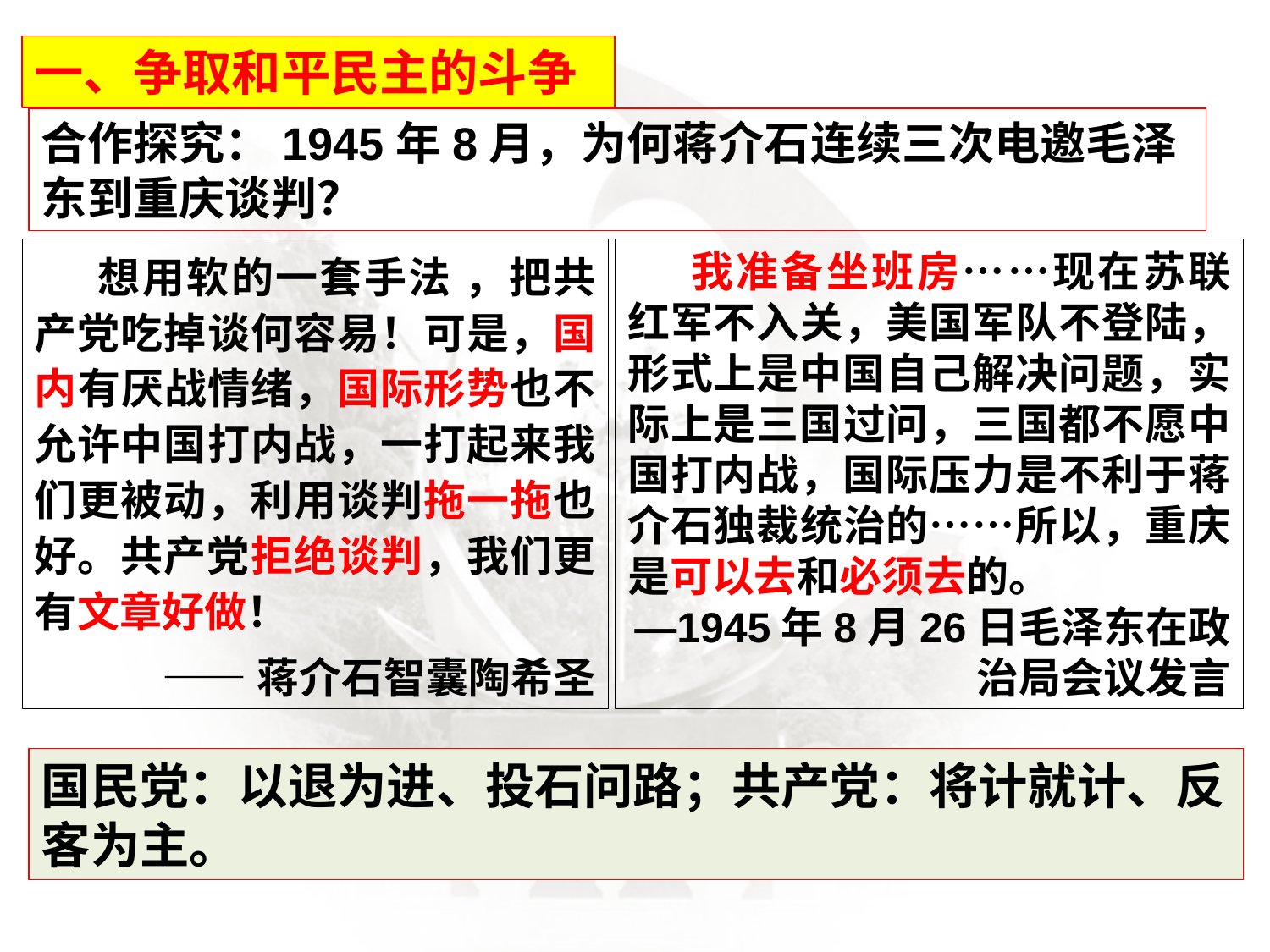

一、争取和平民主的斗争
合作探究：1945年8月，为何蒋介石连续三次电邀毛泽东到重庆谈判？
想用软的一套手法 ，把共产党吃掉谈何容易！可是，国内有厌战情绪，国际形势也不允许中国打内战，一打起来我们更被动，利用谈判拖一拖也好。共产党拒绝谈判，我们更有文章好做！
——蒋介石智囊陶希圣
我准备坐班房……现在苏联红军不入关，美国军队不登陆，形式上是中国自己解决问题，实际上是三国过问，三国都不愿中国打内战，国际压力是不利于蒋介石独裁统治的……所以，重庆是可以去和必须去的。
—1945年8月26日毛泽东在政治局会议发言
国民党：以退为进、投石问路；共产党：将计就计、反客为主。